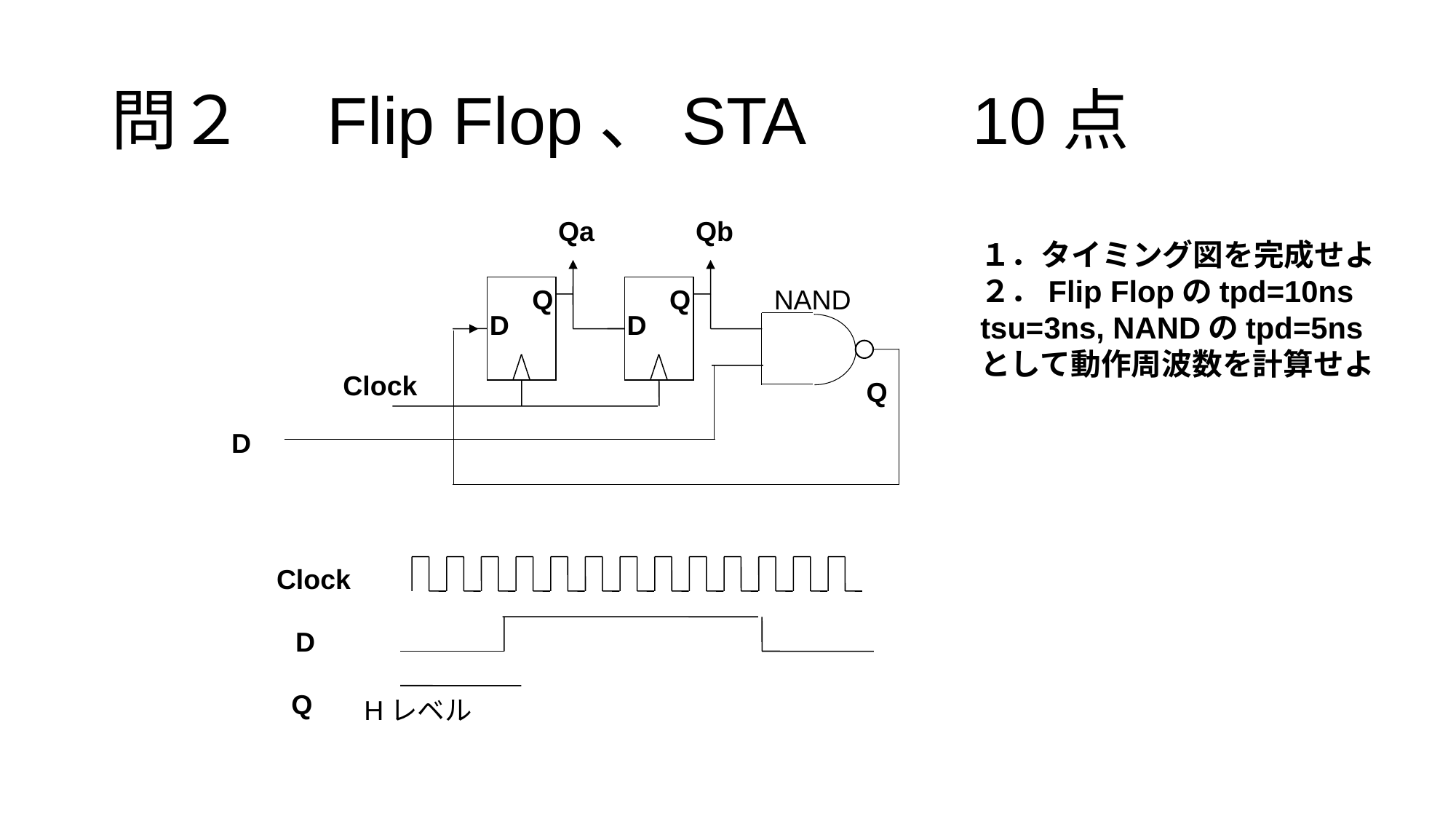

# 問２　Flip Flop、STA　　10点
Qa
Qb
１．タイミング図を完成せよ
２．Flip Flopのtpd=10ns
tsu=3ns, NANDのtpd=5ns
として動作周波数を計算せよ

Q

D

Q

D

NAND

Clock

Q

D

Clock

D

Q

Hレベル